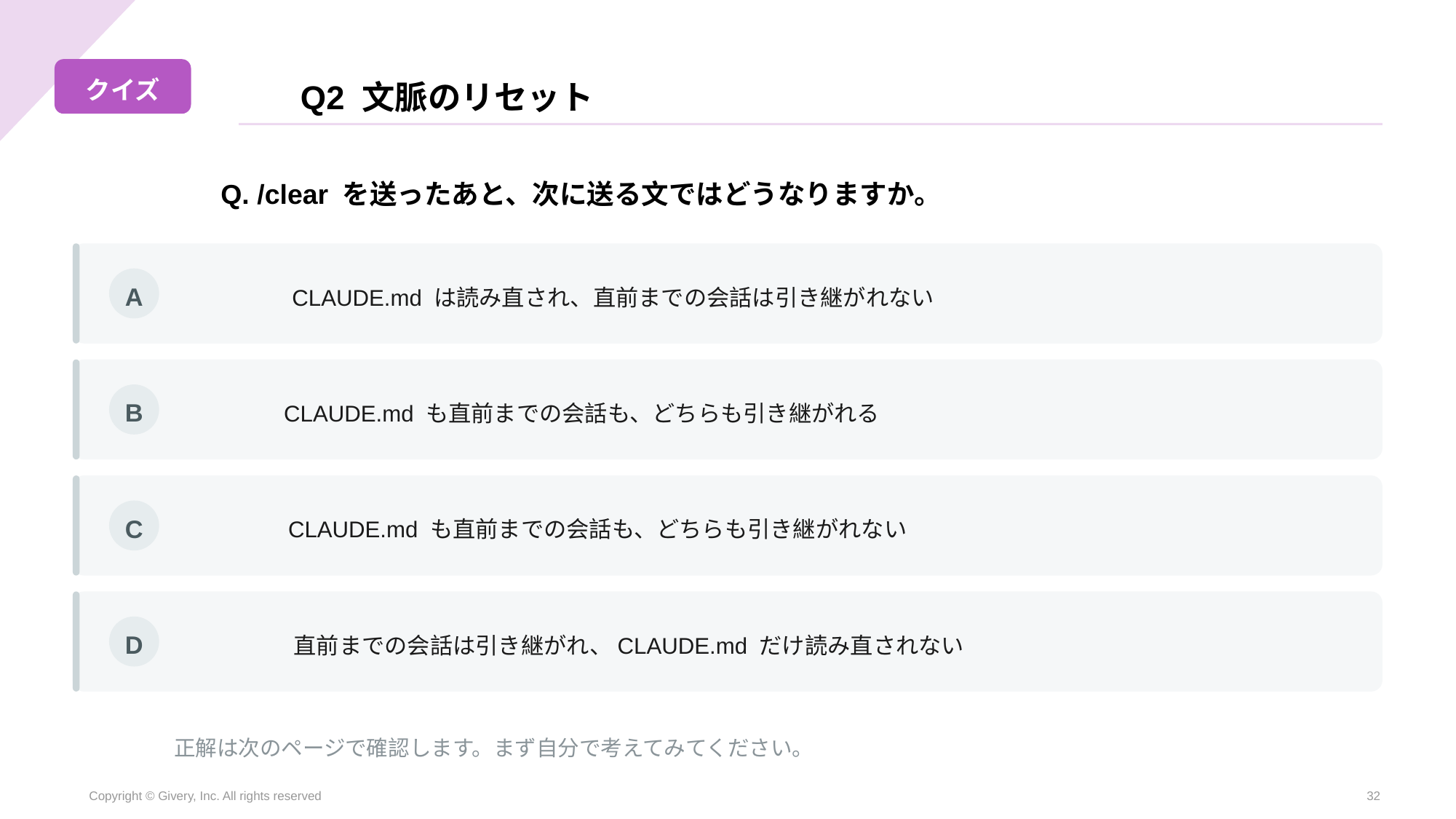

クイズ
Q2 文脈のリセット

Q. /clear を送ったあと、次に送る文ではどうなりますか。

A
CLAUDE.md は読み直され、直前までの会話は引き継がれない

B
CLAUDE.md も直前までの会話も、どちらも引き継がれる

C
CLAUDE.md も直前までの会話も、どちらも引き継がれない

D
直前までの会話は引き継がれ、CLAUDE.md だけ読み直されない
正解は次のページで確認します。まず自分で考えてみてください。
Copyright © Givery, Inc. All rights reserved
32